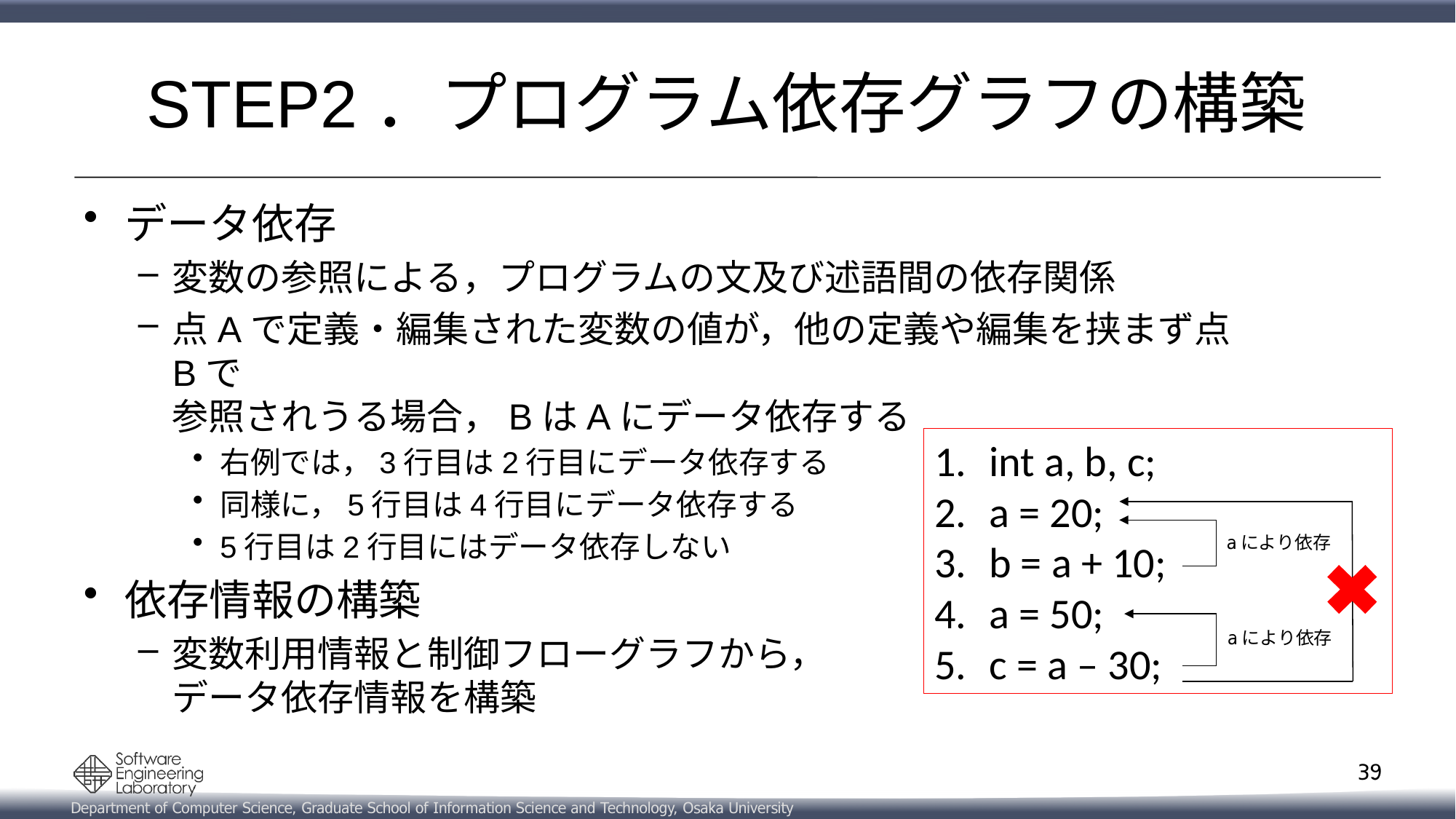

# STEP2．プログラム依存グラフの構築
データ依存
変数の参照による，プログラムの文及び述語間の依存関係
点Aで定義・編集された変数の値が，他の定義や編集を挟まず点Bで
参照されうる場合，BはAにデータ依存する
右例では，3行目は2行目にデータ依存する
同様に，5行目は4行目にデータ依存する
5行目は2行目にはデータ依存しない
依存情報の構築
変数利用情報と制御フローグラフから，
データ依存情報を構築
int a, b, c;
a = 20;
b = a + 10;
a = 50;
c = a – 30;

aにより依存
aにより依存
39